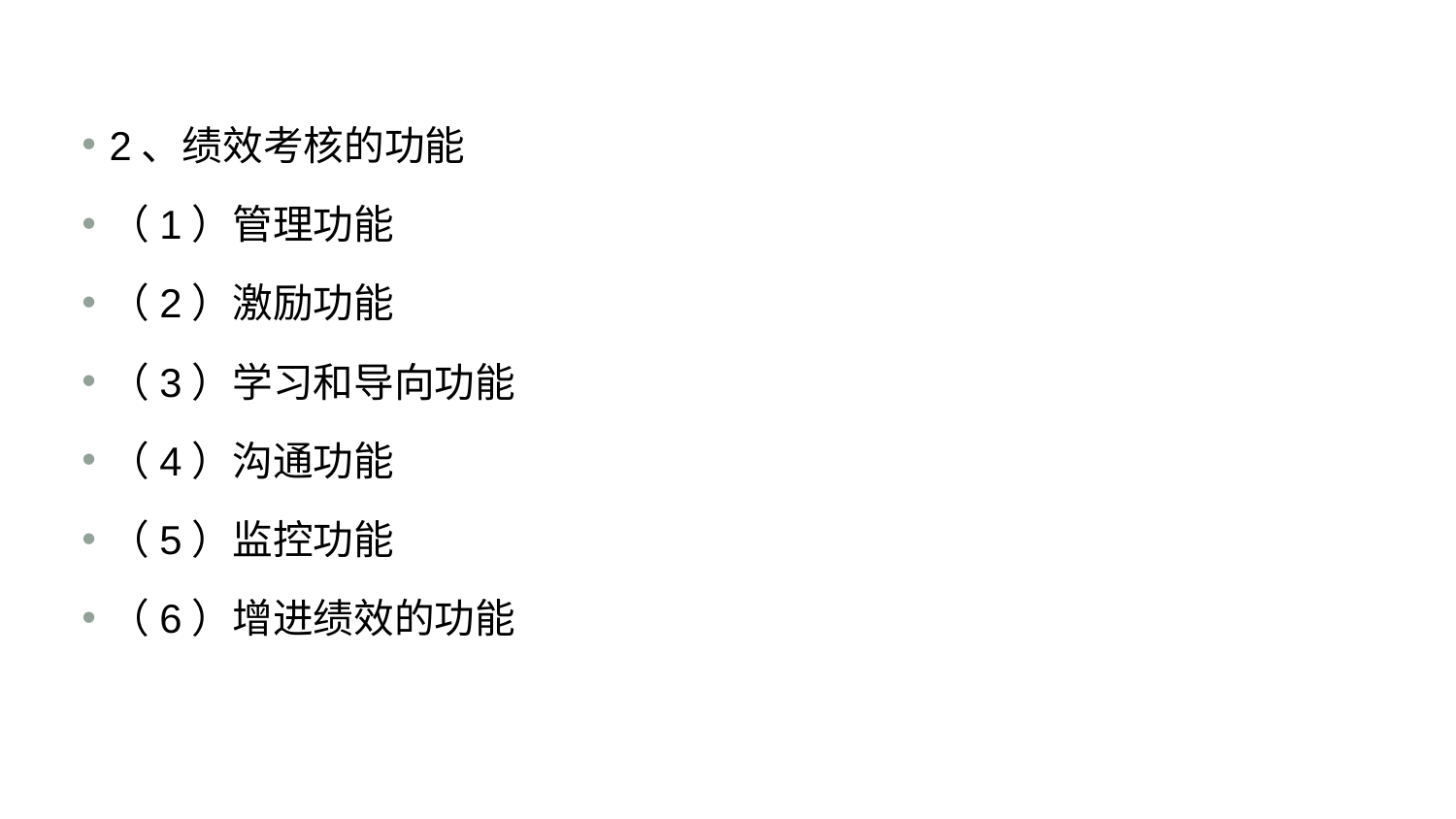

#
2、绩效考核的功能
（1）管理功能
（2）激励功能
（3）学习和导向功能
（4）沟通功能
（5）监控功能
（6）增进绩效的功能